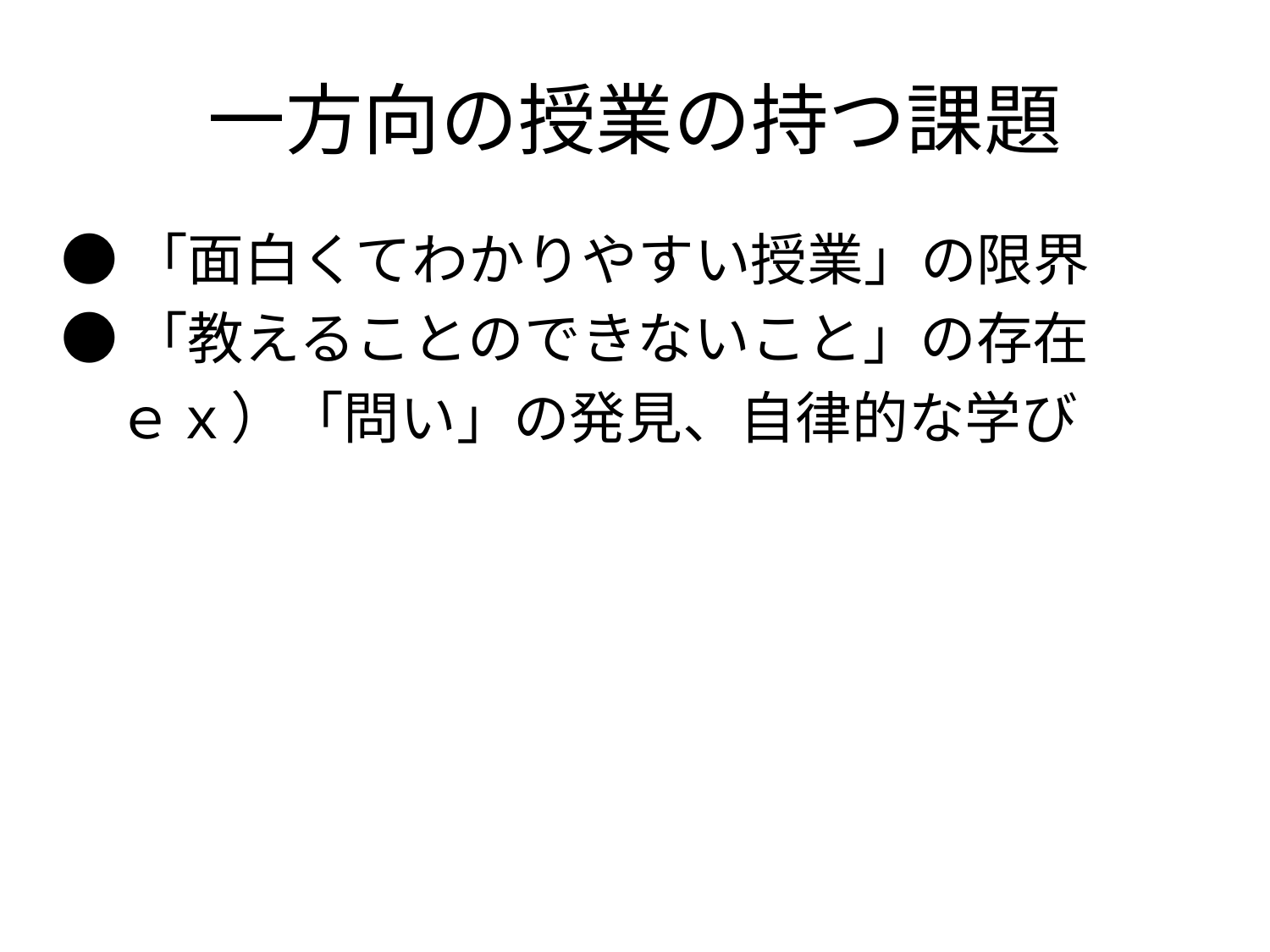

# 一方向の授業の持つ課題
●「面白くてわかりやすい授業」の限界
●「教えることのできないこと」の存在
　ｅｘ）「問い」の発見、自律的な学び